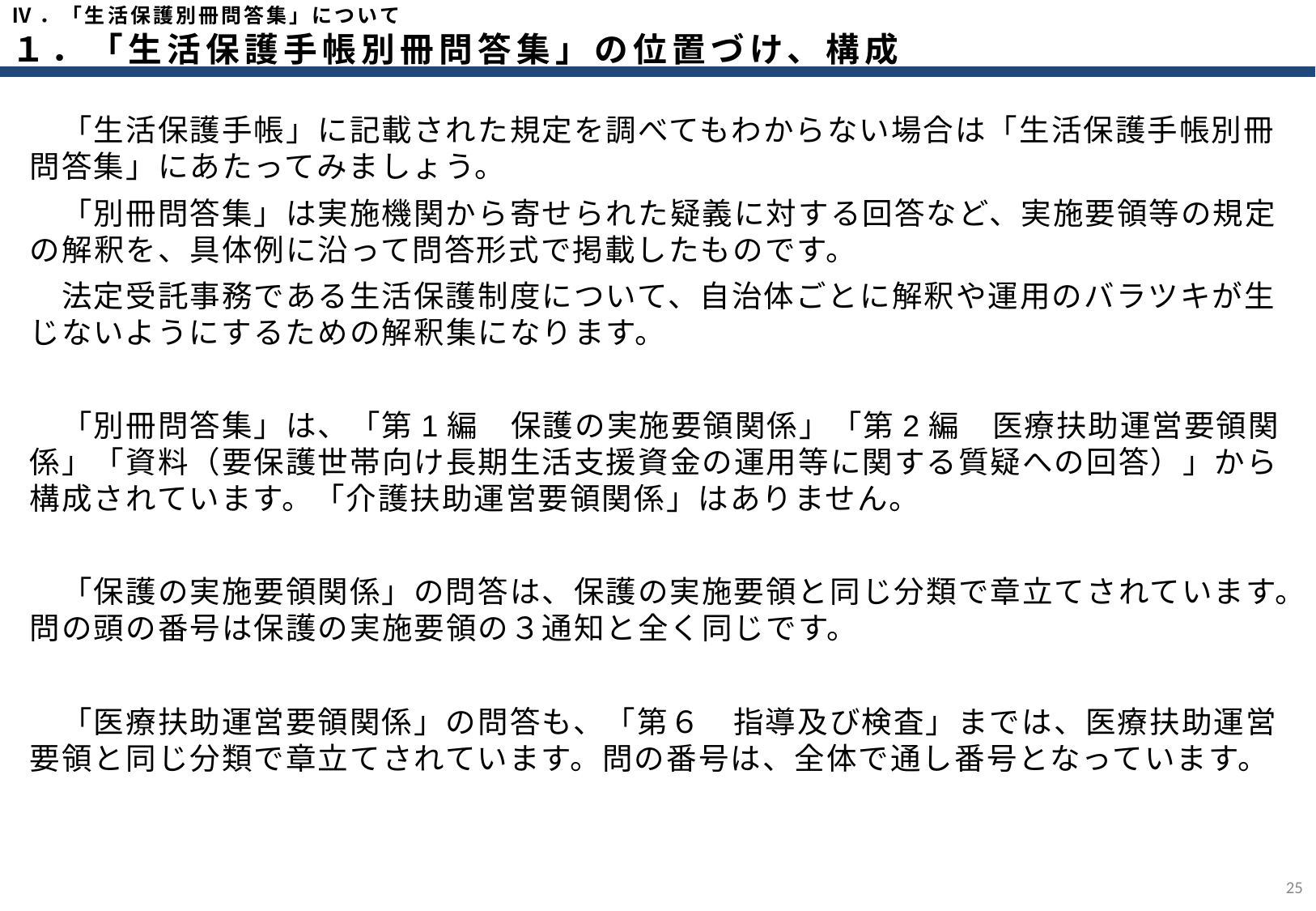

Ⅳ．「生活保護別冊問答集」について
１．「生活保護手帳別冊問答集」の位置づけ、構成
　「生活保護手帳」に記載された規定を調べてもわからない場合は「生活保護手帳別冊問答集」にあたってみましょう。
　「別冊問答集」は実施機関から寄せられた疑義に対する回答など、実施要領等の規定の解釈を、具体例に沿って問答形式で掲載したものです。
　法定受託事務である生活保護制度について、自治体ごとに解釈や運用のバラツキが生じないようにするための解釈集になります。

　「別冊問答集」は、「第1編　保護の実施要領関係」「第2編　医療扶助運営要領関係」「資料（要保護世帯向け長期生活支援資金の運用等に関する質疑への回答）」から構成されています。「介護扶助運営要領関係」はありません。

　「保護の実施要領関係」の問答は、保護の実施要領と同じ分類で章立てされています。問の頭の番号は保護の実施要領の３通知と全く同じです。

　「医療扶助運営要領関係」の問答も、「第６　指導及び検査」までは、医療扶助運営要領と同じ分類で章立てされています。問の番号は、全体で通し番号となっています。
25